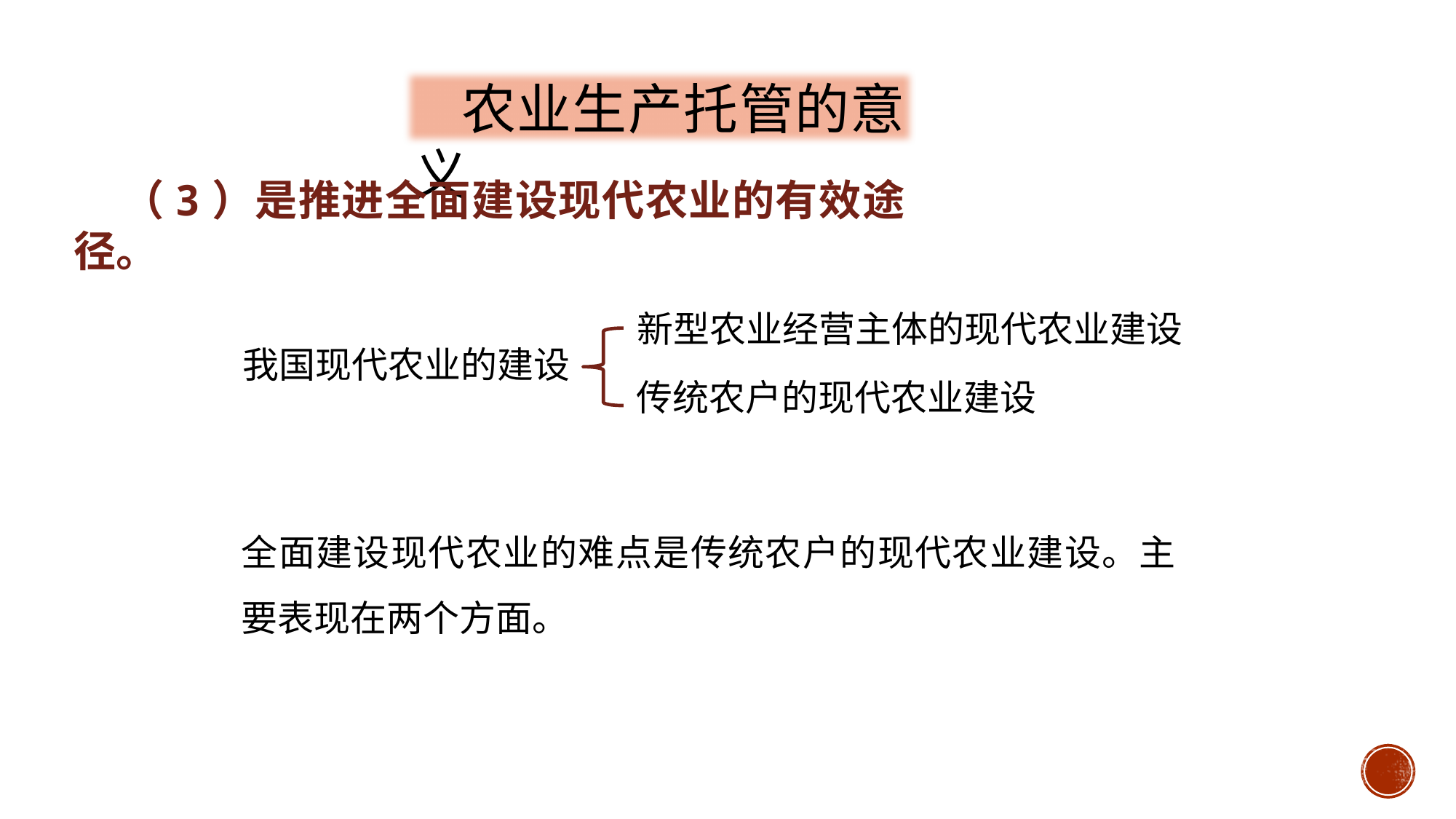

农业生产托管的意义
（3）是推进全面建设现代农业的有效途径。
新型农业经营主体的现代农业建设

我国现代农业的建设
传统农户的现代农业建设
全面建设现代农业的难点是传统农户的现代农业建设。主要表现在两个方面。